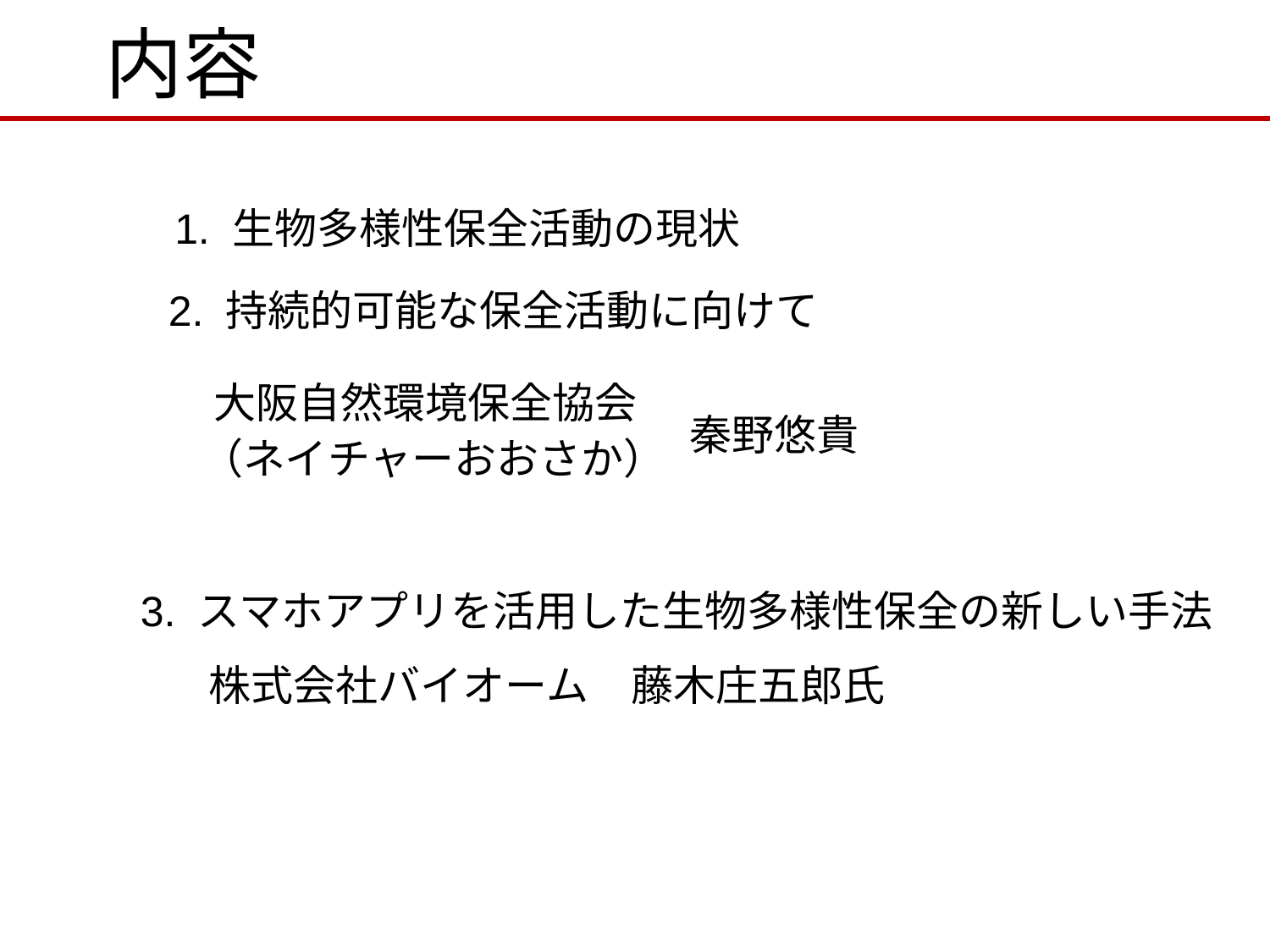

# 内容
1. 生物多様性保全活動の現状
2. 持続的可能な保全活動に向けて
大阪自然環境保全協会
秦野悠貴
（ネイチャーおおさか）
3. スマホアプリを活用した生物多様性保全の新しい手法
株式会社バイオーム　藤木庄五郎氏